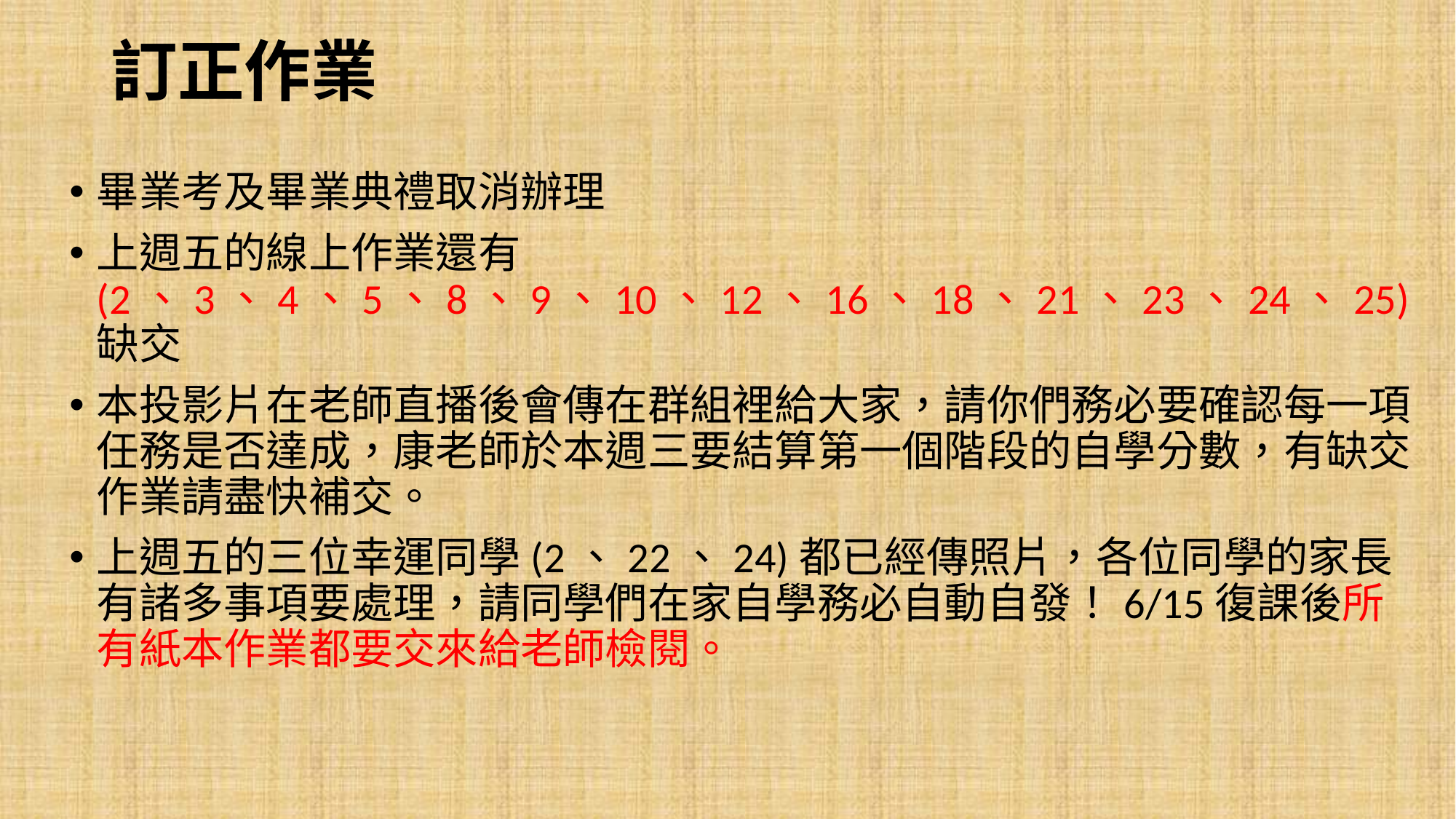

# 訂正作業
畢業考及畢業典禮取消辦理
上週五的線上作業還有(2、3、4、5、8、9、10、12、16、18、21、23、24、25)缺交
本投影片在老師直播後會傳在群組裡給大家，請你們務必要確認每一項任務是否達成，康老師於本週三要結算第一個階段的自學分數，有缺交作業請盡快補交。
上週五的三位幸運同學(2、22、24)都已經傳照片，各位同學的家長有諸多事項要處理，請同學們在家自學務必自動自發！6/15復課後所有紙本作業都要交來給老師檢閱。